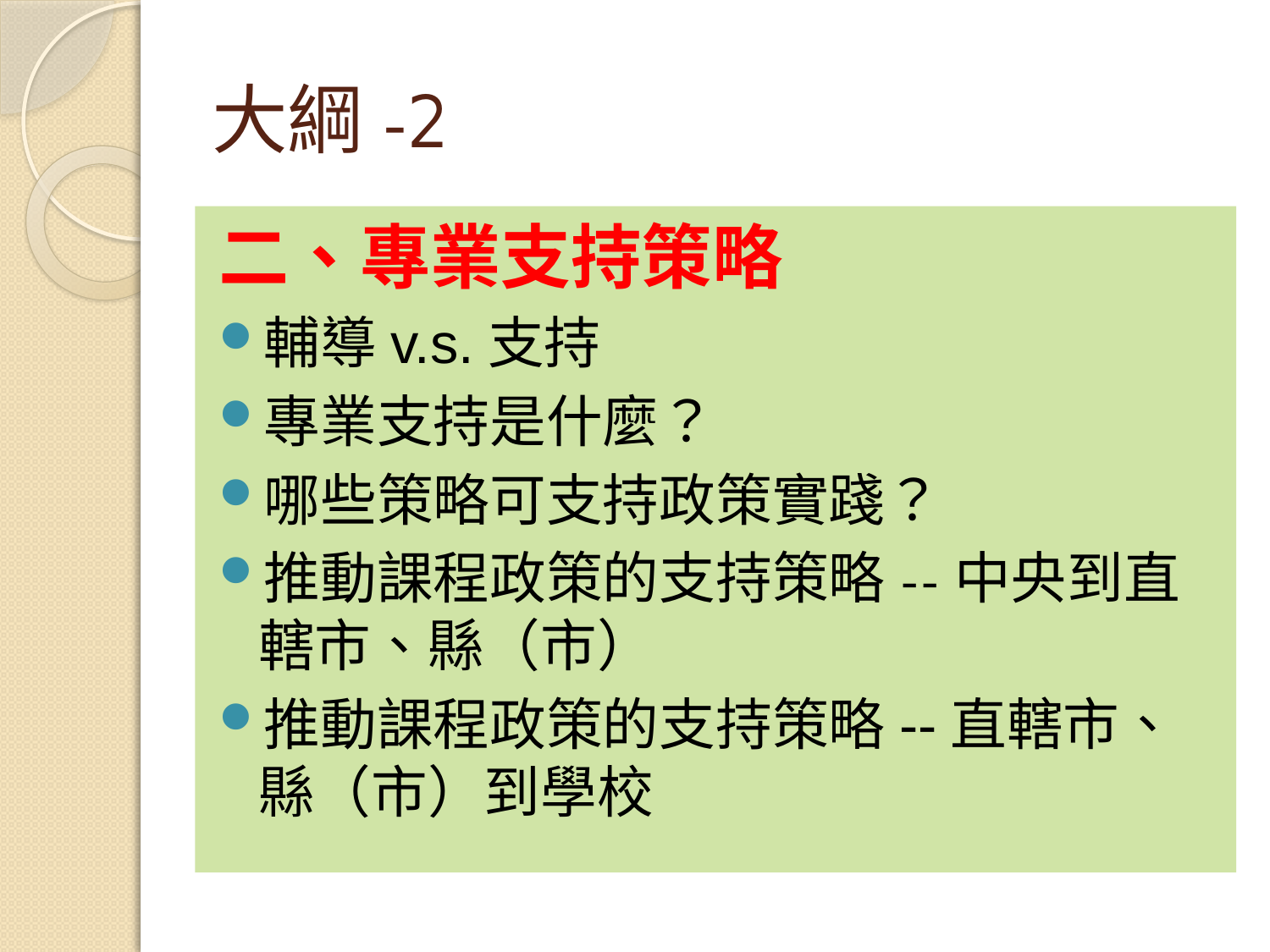

# 大綱-2
二、專業支持策略
輔導v.s.支持
專業支持是什麼？
哪些策略可支持政策實踐？
推動課程政策的支持策略--中央到直轄市、縣（市）
推動課程政策的支持策略--直轄市、縣（市）到學校